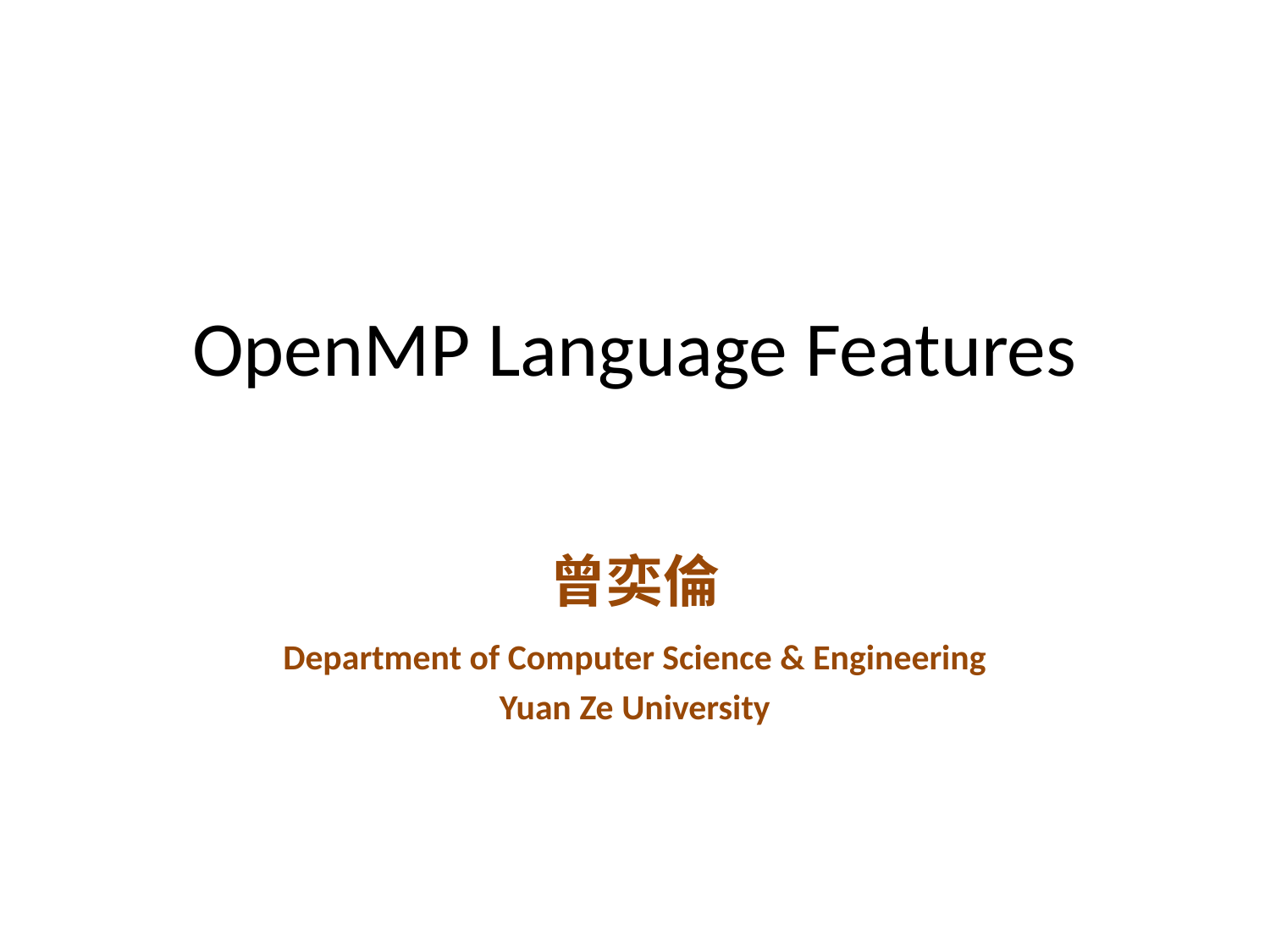

# OpenMP Language Features
曾奕倫
Department of Computer Science & Engineering
Yuan Ze University